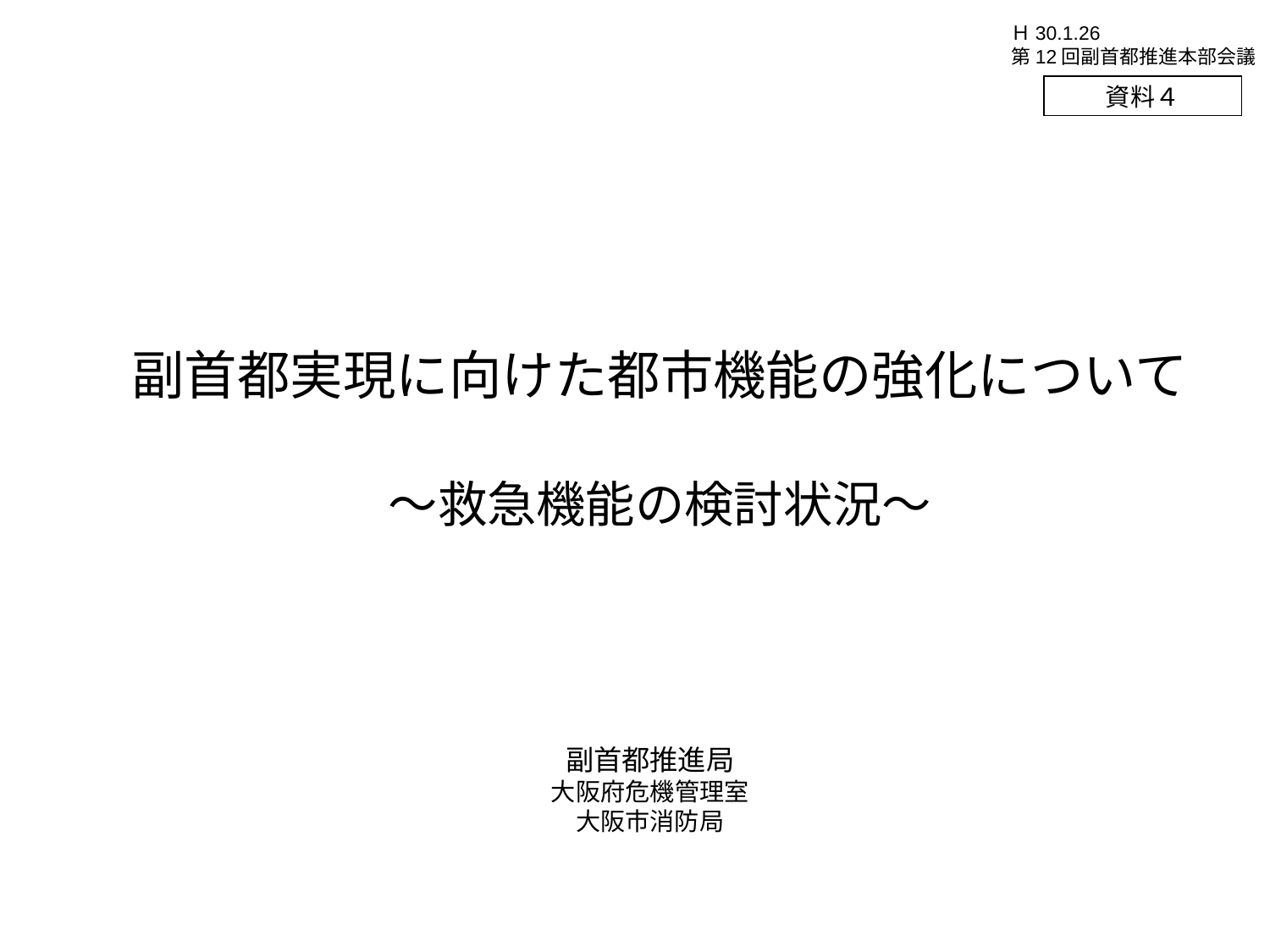

Ｈ30.1.26
第12回副首都推進本部会議
資料４
副首都実現に向けた都市機能の強化について

～救急機能の検討状況～
副首都推進局
大阪府危機管理室
大阪市消防局